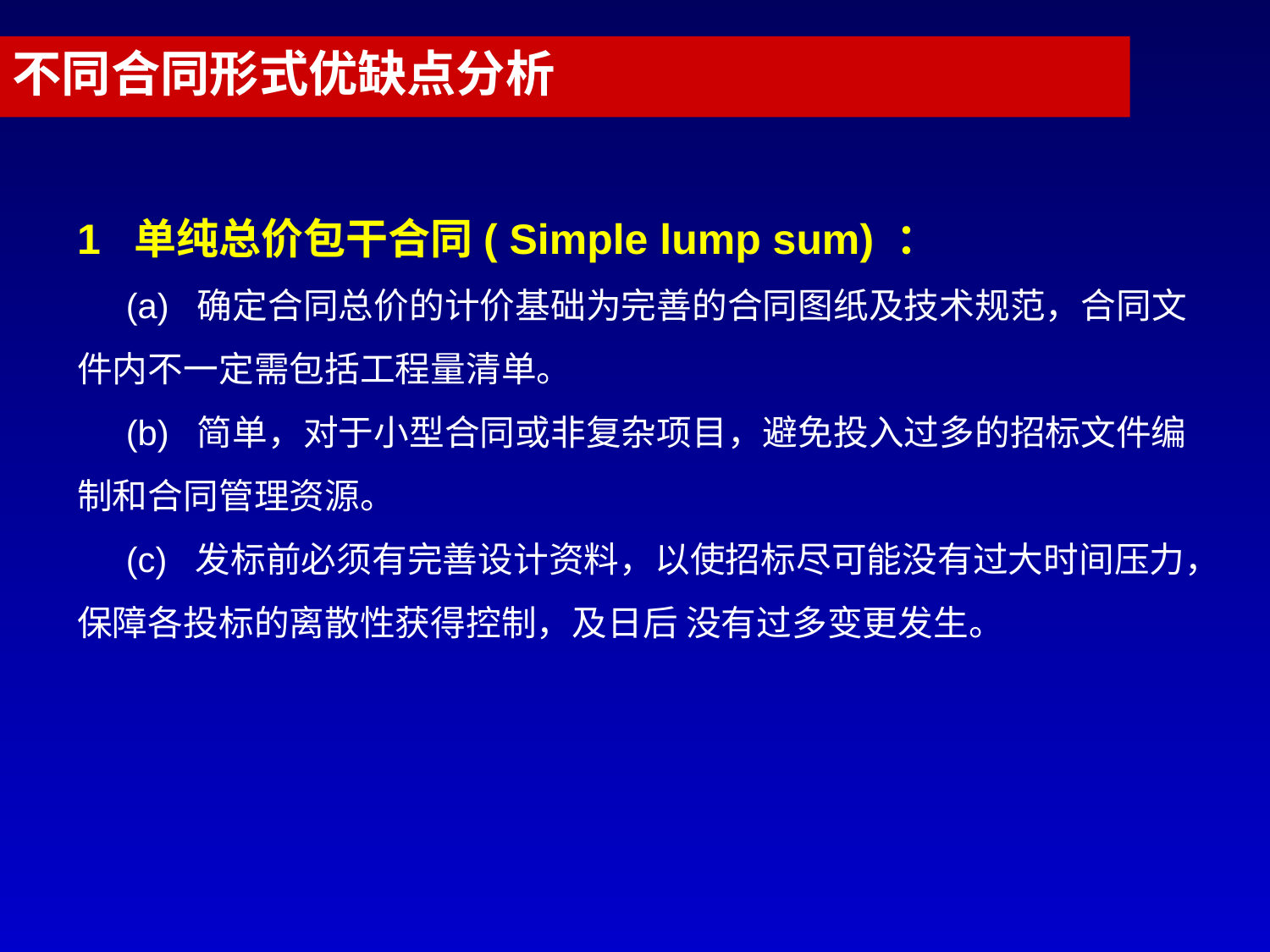

不同合同形式优缺点分析
1  单纯总价包干合同( Simple lump sum) ：
     (a)  确定合同总价的计价基础为完善的合同图纸及技术规范，合同文件内不一定需包括工程量清单。
     (b)  简单，对于小型合同或非复杂项目，避免投入过多的招标文件编制和合同管理资源。
     (c)  发标前必须有完善设计资料，以使招标尽可能没有过大时间压力，保障各投标的离散性获得控制，及日后 没有过多变更发生。
90